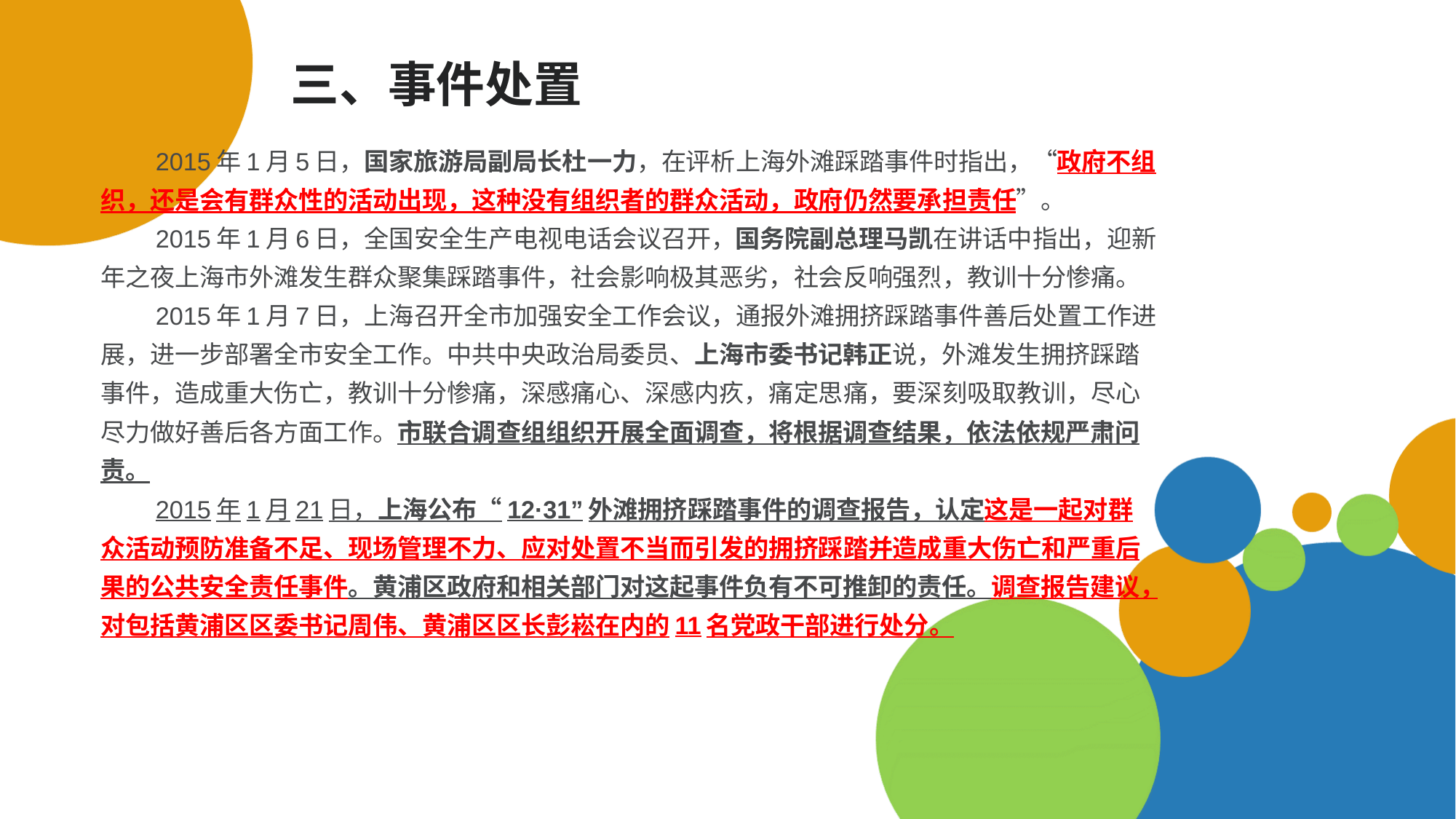

# 三、事件处置
2015年1月5日，国家旅游局副局长杜一力，在评析上海外滩踩踏事件时指出，“政府不组织，还是会有群众性的活动出现，这种没有组织者的群众活动，政府仍然要承担责任”。
2015年1月6日，全国安全生产电视电话会议召开，国务院副总理马凯在讲话中指出，迎新年之夜上海市外滩发生群众聚集踩踏事件，社会影响极其恶劣，社会反响强烈，教训十分惨痛。
2015年1月7日，上海召开全市加强安全工作会议，通报外滩拥挤踩踏事件善后处置工作进展，进一步部署全市安全工作。中共中央政治局委员、上海市委书记韩正说，外滩发生拥挤踩踏事件，造成重大伤亡，教训十分惨痛，深感痛心、深感内疚，痛定思痛，要深刻吸取教训，尽心尽力做好善后各方面工作。市联合调查组组织开展全面调查，将根据调查结果，依法依规严肃问责。
2015年1月21日，上海公布“12·31”外滩拥挤踩踏事件的调查报告，认定这是一起对群众活动预防准备不足、现场管理不力、应对处置不当而引发的拥挤踩踏并造成重大伤亡和严重后果的公共安全责任事件。黄浦区政府和相关部门对这起事件负有不可推卸的责任。调查报告建议，对包括黄浦区区委书记周伟、黄浦区区长彭崧在内的11名党政干部进行处分。